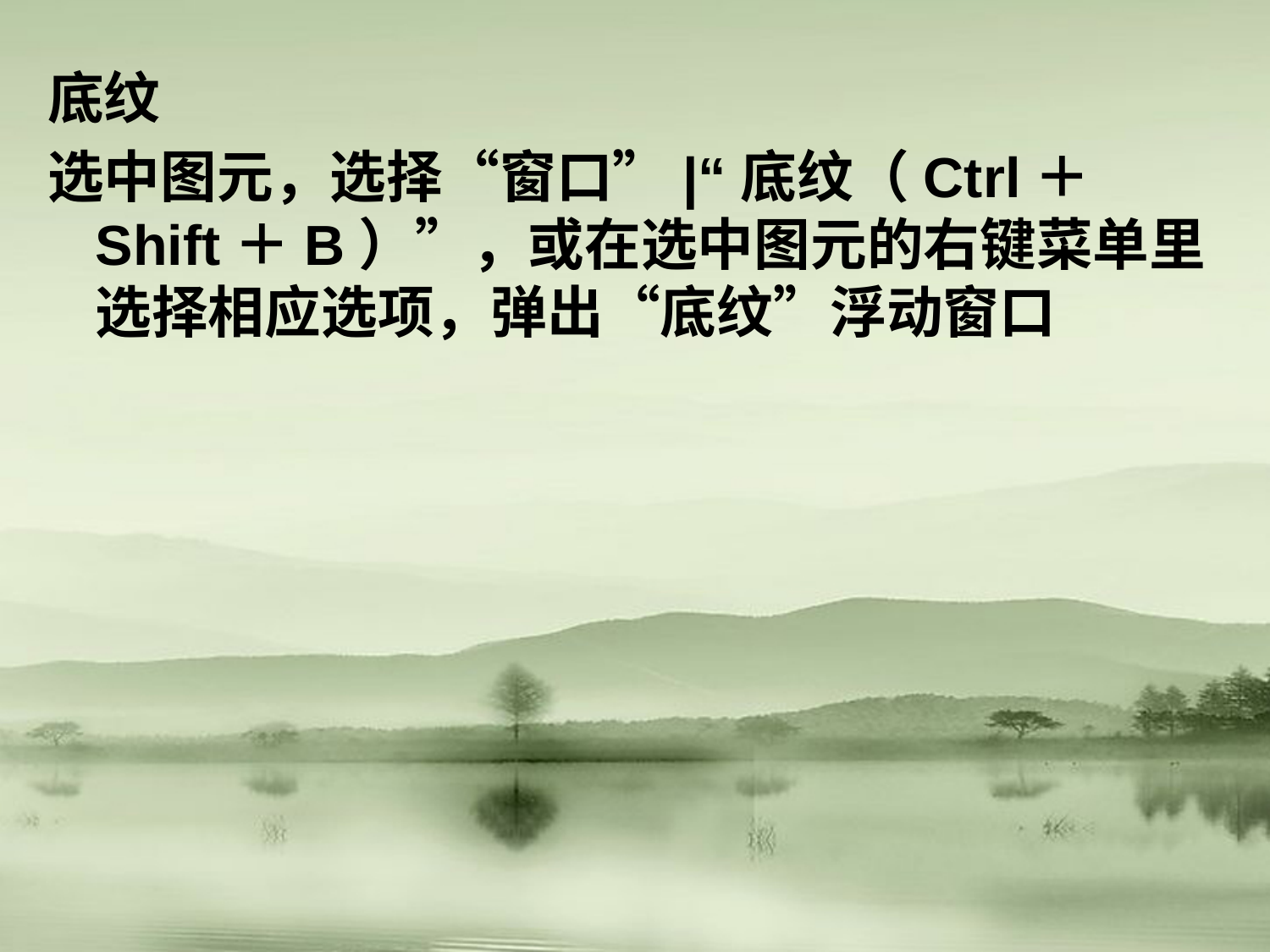

底纹
选中图元，选择“窗口”|“底纹（Ctrl＋Shift＋B）”，或在选中图元的右键菜单里选择相应选项，弹出“底纹”浮动窗口